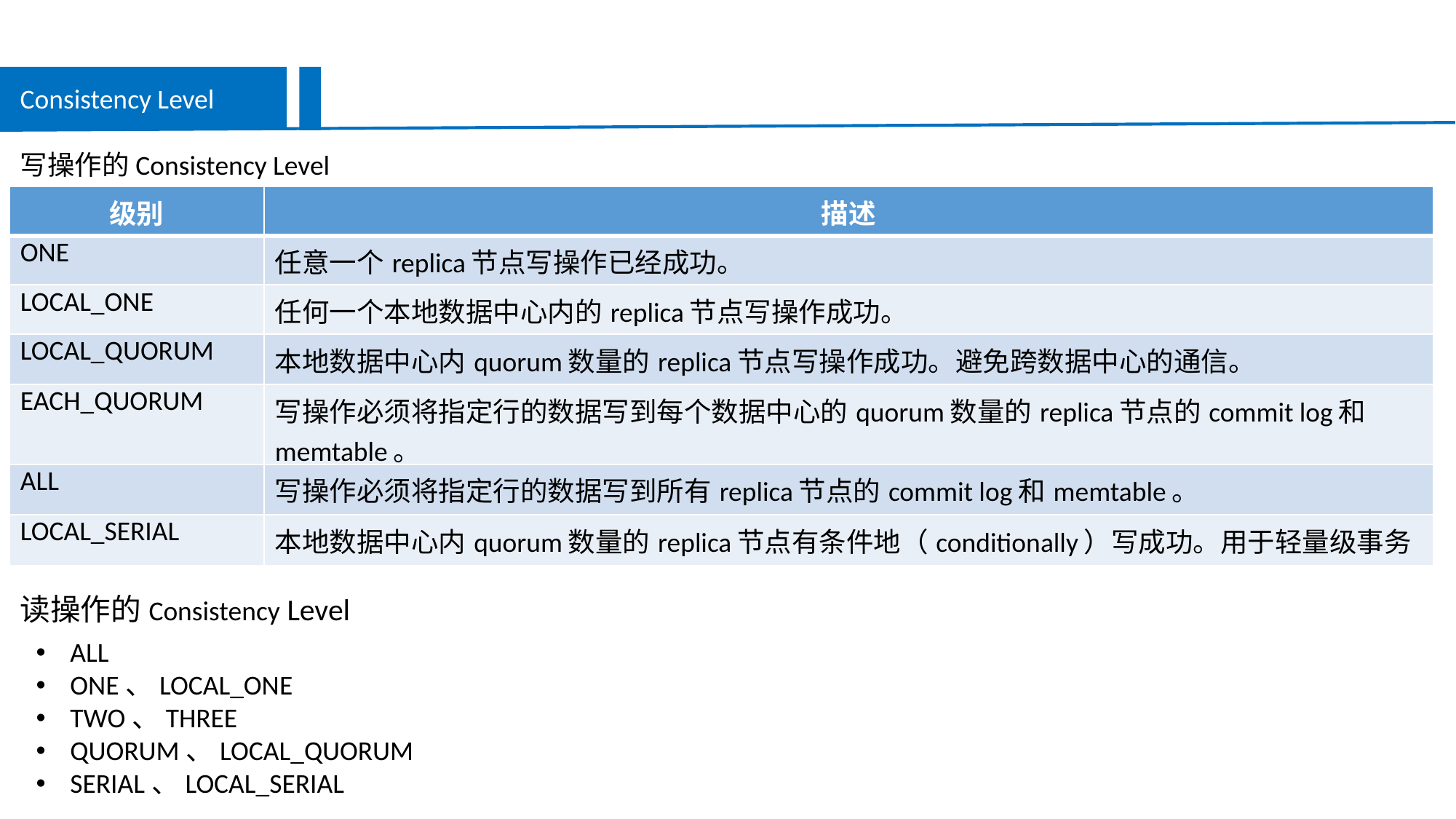

Consistency Level
写操作的Consistency Level
| 级别 | 描述 |
| --- | --- |
| ONE | 任意一个replica节点写操作已经成功。 |
| LOCAL\_ONE | 任何一个本地数据中心内的replica节点写操作成功。 |
| LOCAL\_QUORUM | 本地数据中心内quorum数量的replica节点写操作成功。避免跨数据中心的通信。 |
| EACH\_QUORUM | 写操作必须将指定行的数据写到每个数据中心的quorum数量的replica节点的commit log和memtable。 |
| ALL | 写操作必须将指定行的数据写到所有replica节点的commit log和memtable。 |
| LOCAL\_SERIAL | 本地数据中心内quorum数量的replica节点有条件地（conditionally）写成功。用于轻量级事务 |
读操作的Consistency Level
ALL
ONE、LOCAL_ONE
TWO、THREE
QUORUM、LOCAL_QUORUM
SERIAL、LOCAL_SERIAL